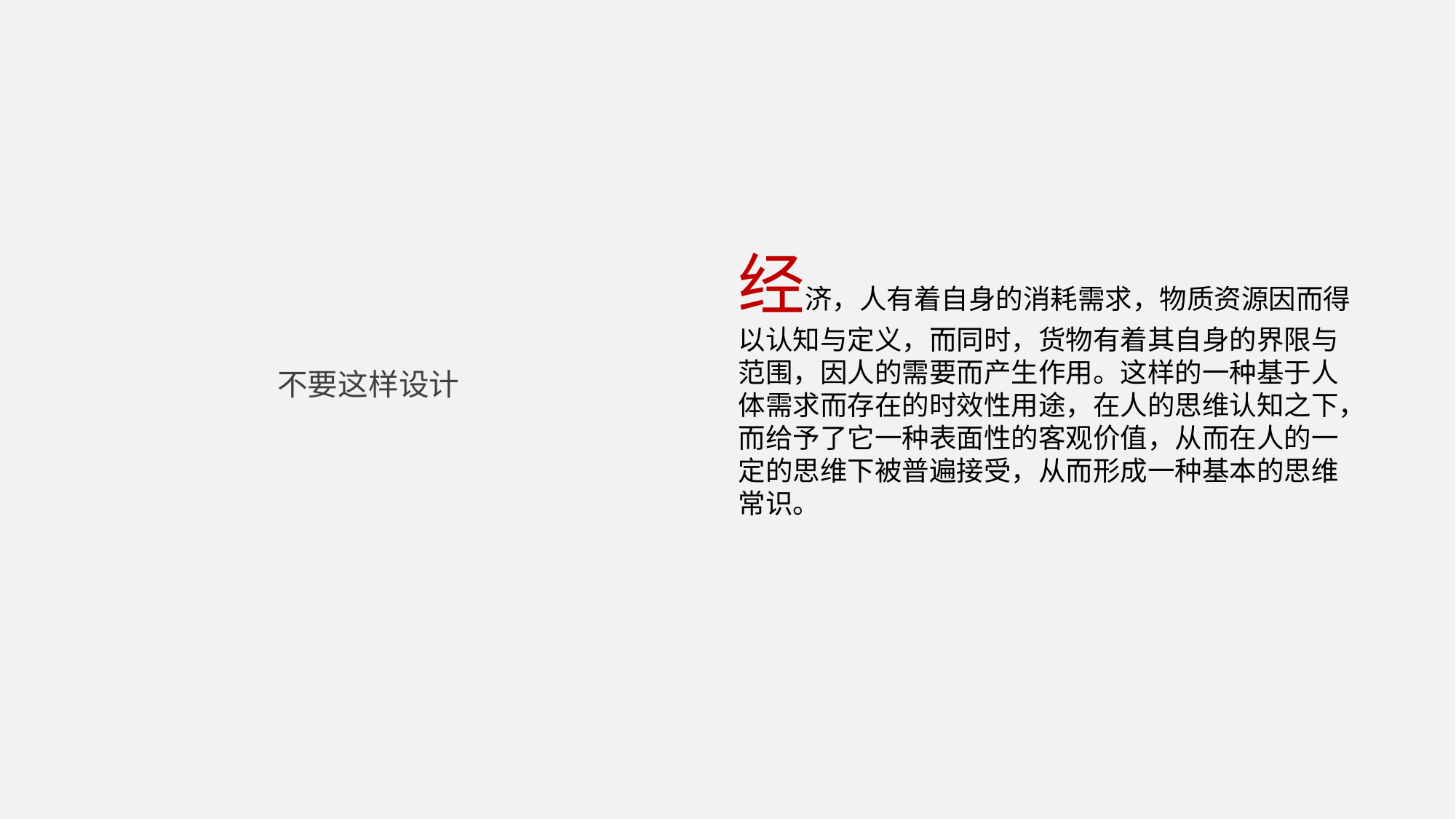

经济，人有着自身的消耗需求，物质资源因而得以认知与定义，而同时，货物有着其自身的界限与范围，因人的需要而产生作用。这样的一种基于人体需求而存在的时效性用途，在人的思维认知之下，而给予了它一种表面性的客观价值，从而在人的一定的思维下被普遍接受，从而形成一种基本的思维常识。
不要这样设计